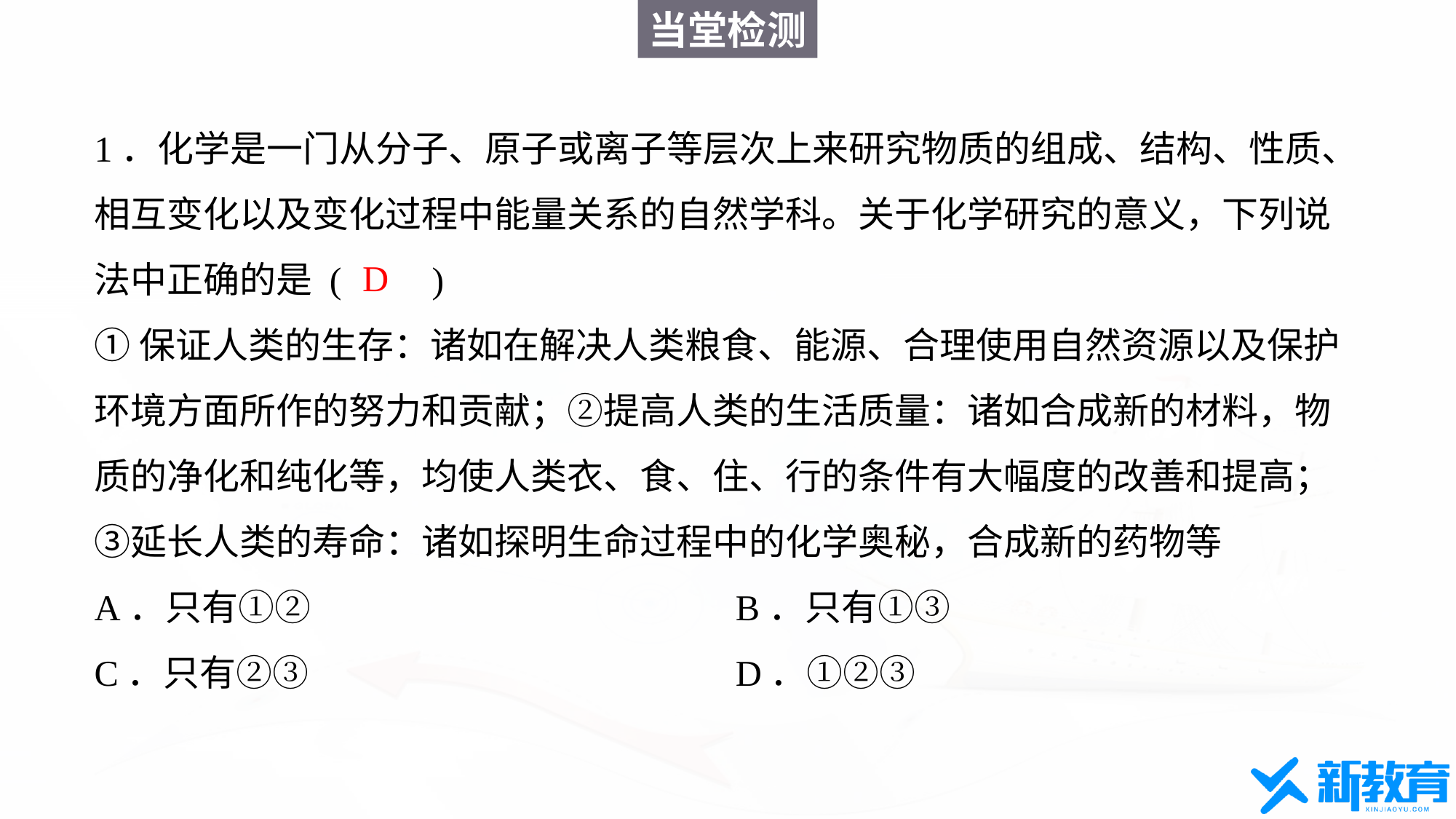

当堂检测
1．化学是一门从分子、原子或离子等层次上来研究物质的组成、结构、性质、相互变化以及变化过程中能量关系的自然学科。关于化学研究的意义，下列说法中正确的是 (　　)
①保证人类的生存：诸如在解决人类粮食、能源、合理使用自然资源以及保护环境方面所作的努力和贡献；②提高人类的生活质量：诸如合成新的材料，物质的净化和纯化等，均使人类衣、食、住、行的条件有大幅度的改善和提高；③延长人类的寿命：诸如探明生命过程中的化学奥秘，合成新的药物等
A．只有①②   	B．只有①③
C．只有②③   	D．①②③
D